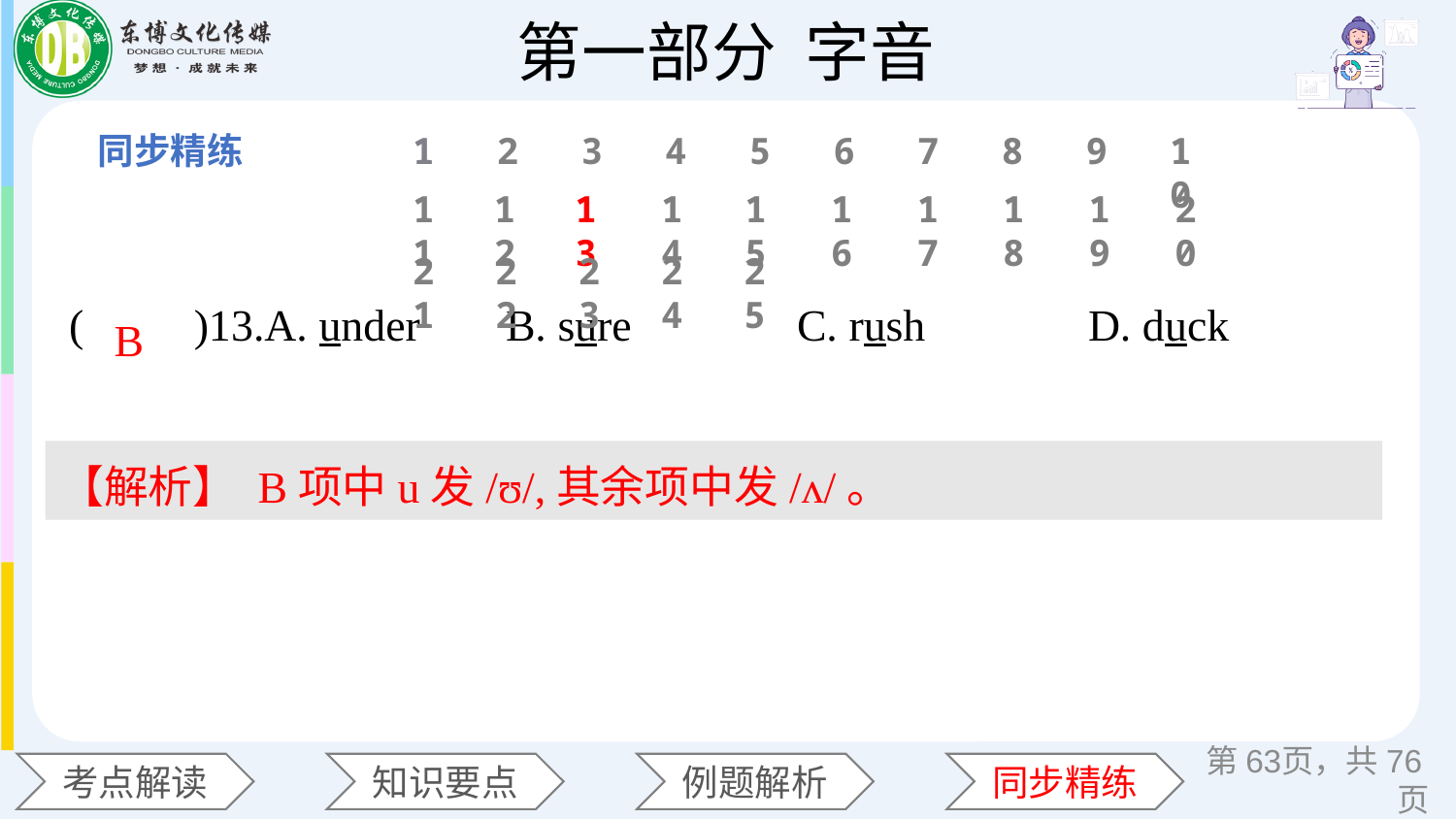

1
2
3
4
5
6
7
8
9
10
11
12
13
14
15
16
17
18
19
20

(　　)13.A. under    	B. sure    	C. rush    	D. duck
21
22
23
24
25
B
【解析】 B项中u发/ʊ/,其余项中发/ʌ/。
第63页，共76页